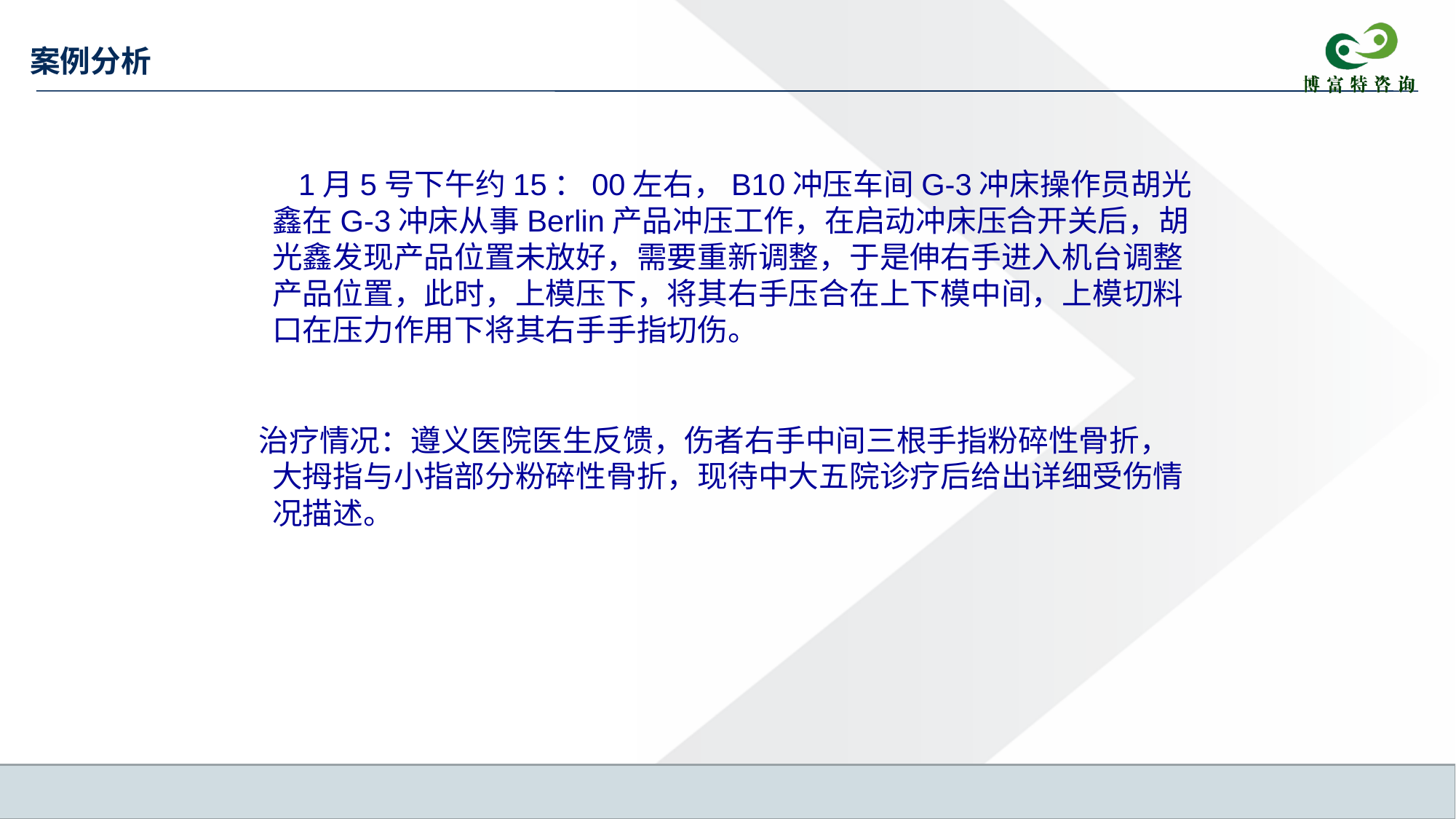

# 案例分析

        1月5号下午约15：00左右，B10冲压车间G-3冲床操作员胡光鑫在G-3冲床从事Berlin产品冲压工作，在启动冲床压合开关后，胡光鑫发现产品位置未放好，需要重新调整，于是伸右手进入机台调整产品位置，此时，上模压下，将其右手压合在上下模中间，上模切料口在压力作用下将其右手手指切伤。

   治疗情况：遵义医院医生反馈，伤者右手中间三根手指粉碎性骨折，大拇指与小指部分粉碎性骨折，现待中大五院诊疗后给出详细受伤情况描述。